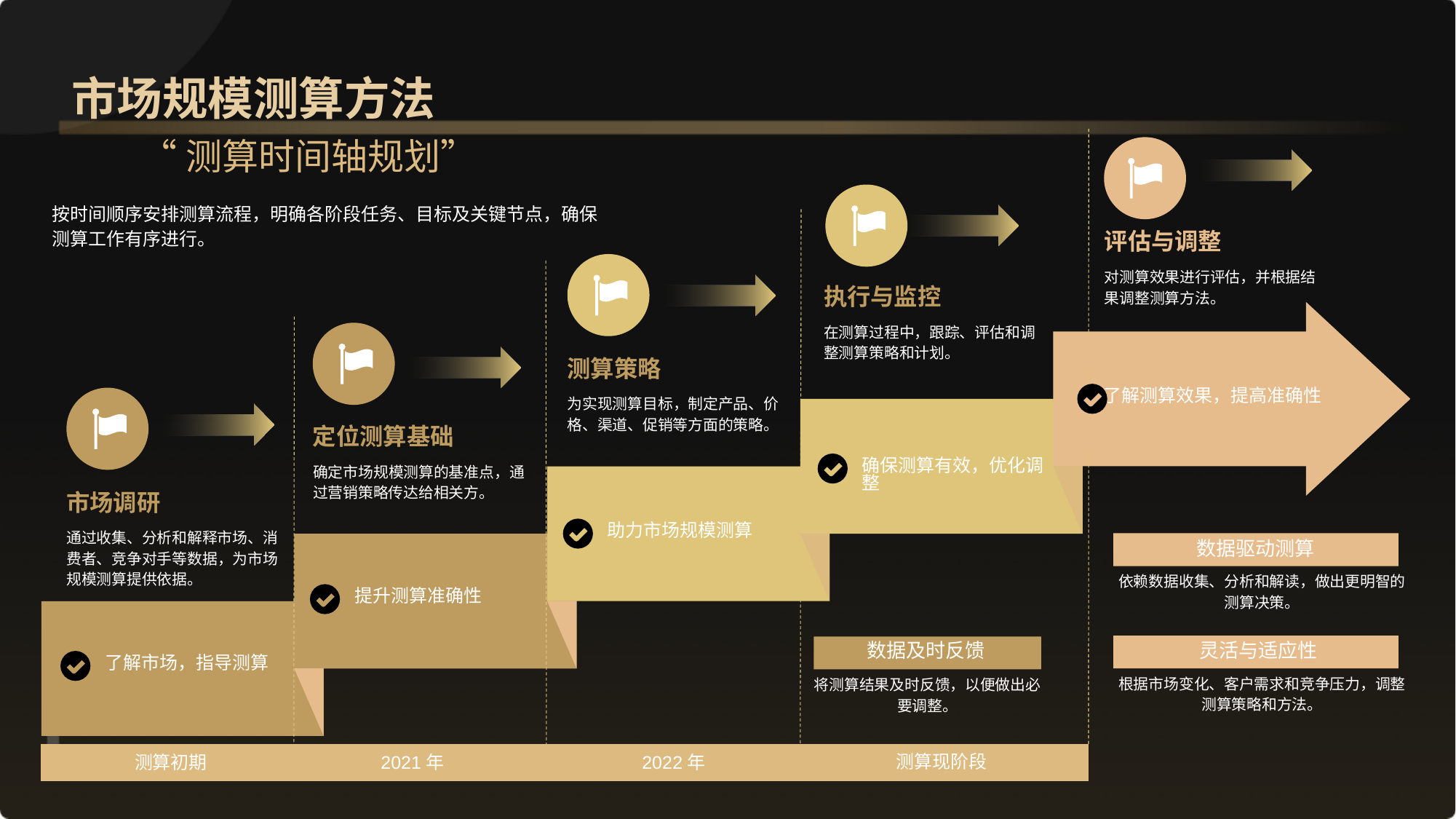

市场规模测算方法

“测算时间轴规划”

按时间顺序安排测算流程，明确各阶段任务、目标及关键节点，确保测算工作有序进行。

评估与调整

对测算效果进行评估，并根据结果调整测算方法。

执行与监控

在测算过程中，跟踪、评估和调整测算策略和计划。

测算策略

为实现测算目标，制定产品、价格、渠道、促销等方面的策略。

了解测算效果，提高准确性

定位测算基础

确定市场规模测算的基准点，通过营销策略传达给相关方。
确保测算有效，优化调整

市场调研

通过收集、分析和解释市场、消费者、竞争对手等数据，为市场规模测算提供依据。
助力市场规模测算

数据驱动测算
依赖数据收集、分析和解读，做出更明智的测算决策。

提升测算准确性

灵活与适应性
数据及时反馈

了解市场，指导测算

根据市场变化、客户需求和竞争压力，调整测算策略和方法。
将测算结果及时反馈，以便做出必要调整。

测算现阶段
测算初期
2021年
2022年